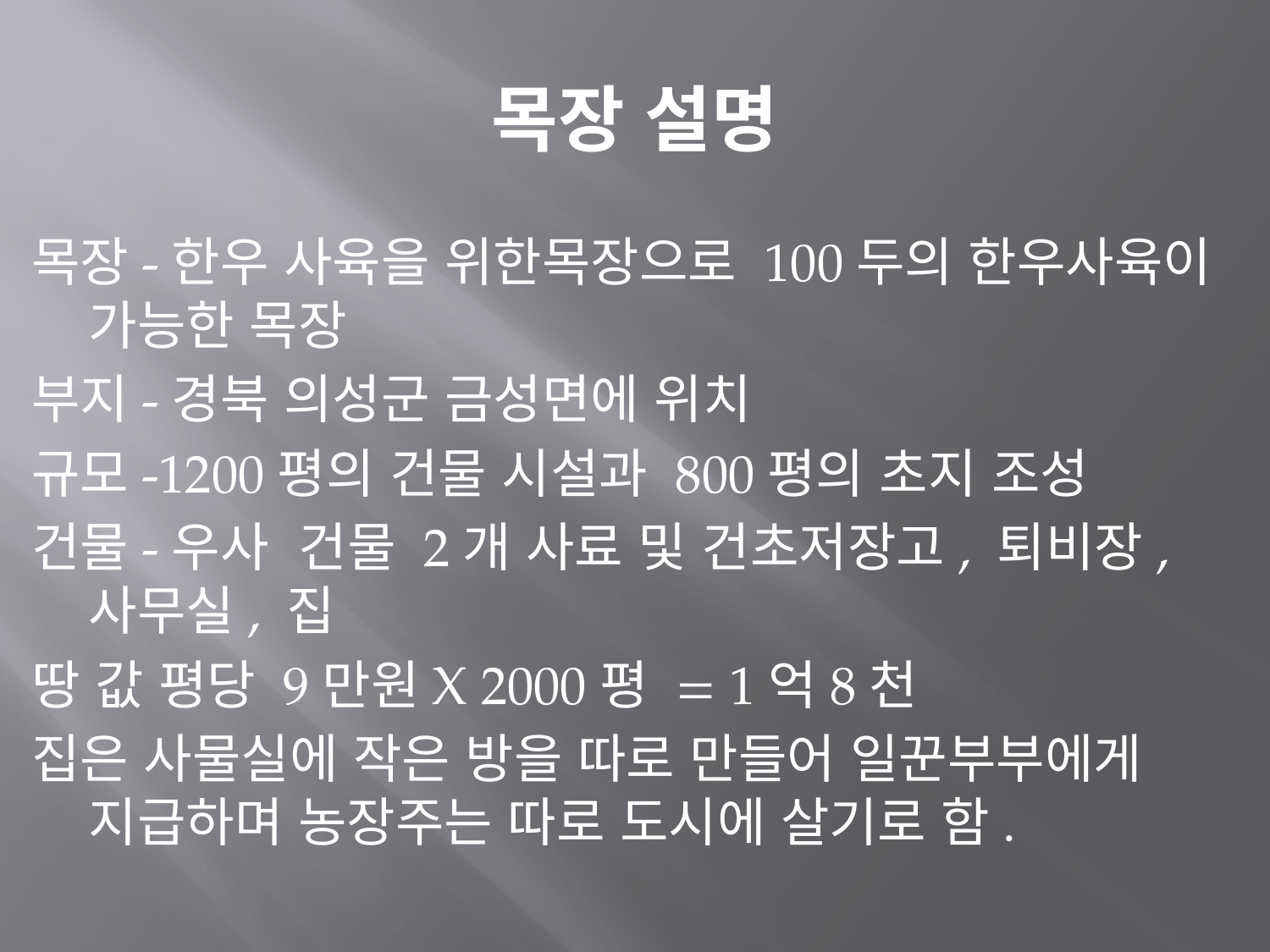

# 목장 설명
목장-한우 사육을 위한목장으로 100두의 한우사육이 가능한 목장
부지-경북 의성군 금성면에 위치
규모-1200평의 건물 시설과 800평의 초지 조성
건물-우사  건물 2개 사료 및 건초저장고, 퇴비장,       사무실, 집
땅 값 평당 9만원X 2000평 = 1억8천
집은 사물실에 작은 방을 따로 만들어 일꾼부부에게 지급하며 농장주는 따로 도시에 살기로 함.